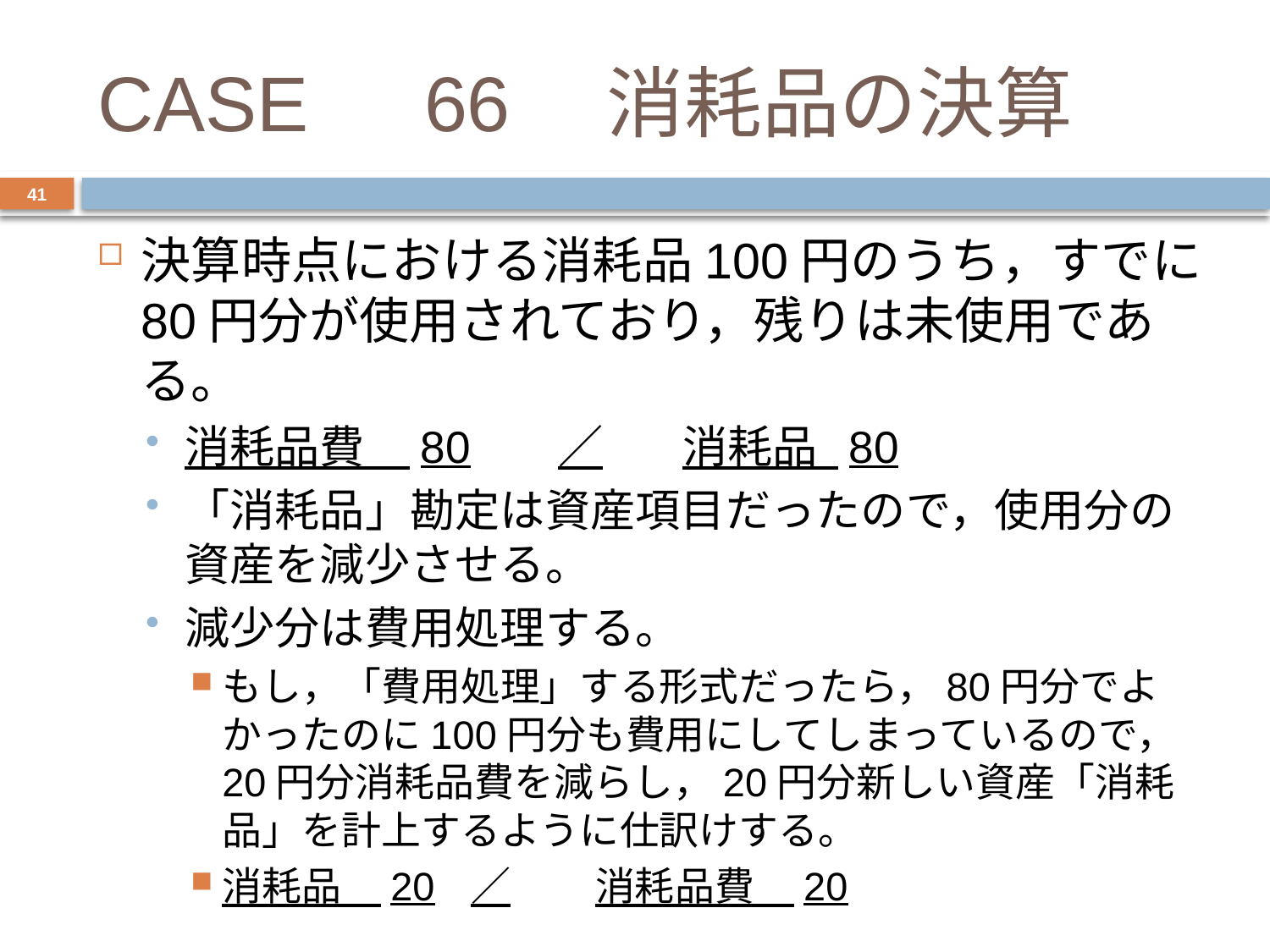

# CASE　66　消耗品の決算
41
決算時点における消耗品100円のうち，すでに80円分が使用されており，残りは未使用である。
消耗品費　80	／	消耗品  80
「消耗品」勘定は資産項目だったので，使用分の資産を減少させる。
減少分は費用処理する。
もし，「費用処理」する形式だったら，80円分でよかったのに100円分も費用にしてしまっているので，20円分消耗品費を減らし，20円分新しい資産「消耗品」を計上するように仕訳けする。
消耗品　20	／	消耗品費　20